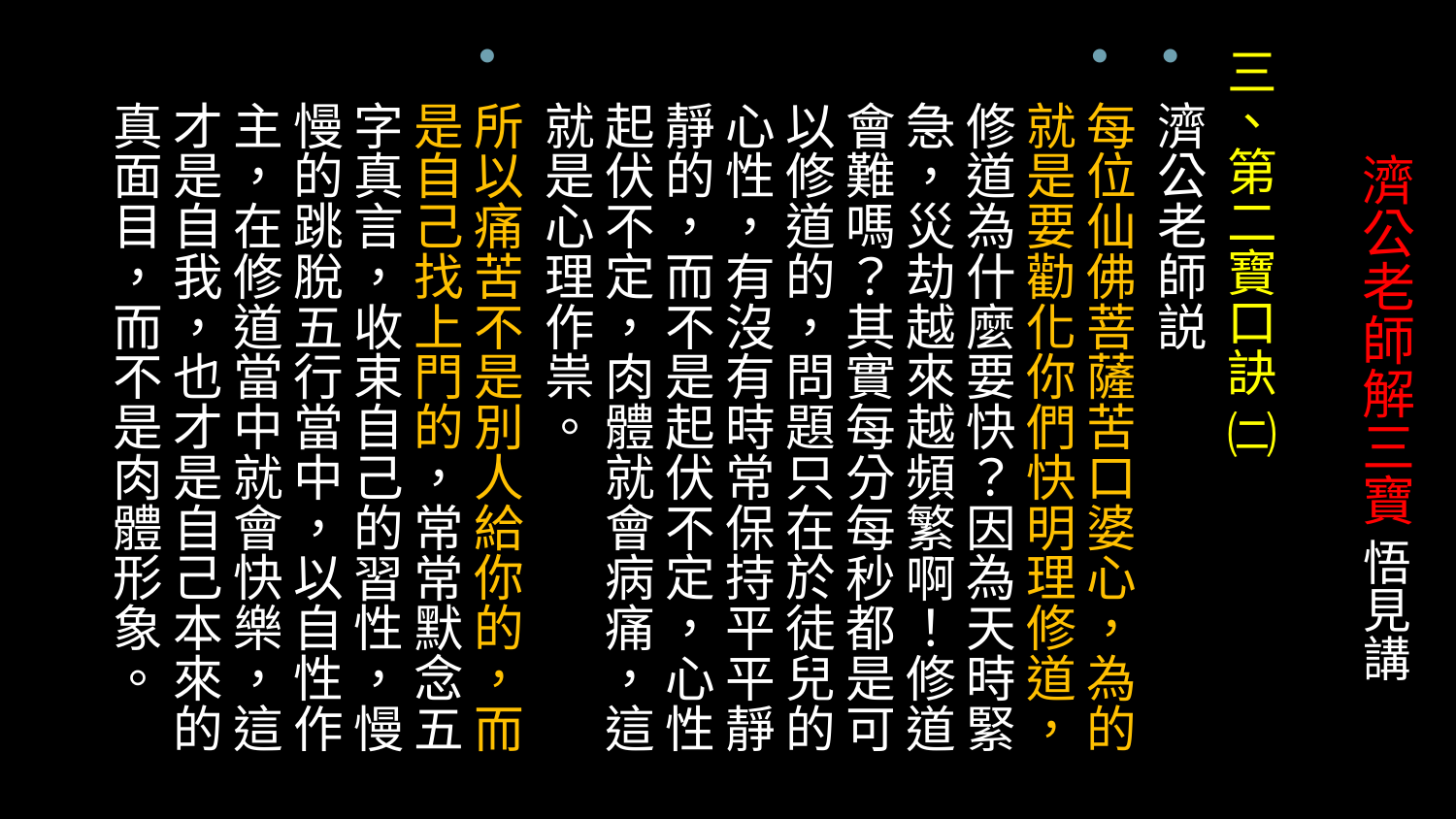

三、第二寶口訣 ㈡
濟公老師説
每位仙佛菩薩苦口婆心，為的就是要勸化你們快明理修道，修道為什麼要快？因為天時緊急，災劫越來越頻繁啊！修道會難嗎？其實每分每秒都是可以修道的，問題只在於徒兒的心性，有沒有時常保持平平靜靜的，而不是起伏不定，心性起伏不定，肉體就會病痛，這就是心理作祟。
所以痛苦不是別人給你的，而是自己找上門的，常常默念五字真言，收束自己的習性，慢慢的跳脫五行當中，以自性作主，在修道當中就會快樂，這才是自我，也才是自己本來的真面目，而不是肉體形象。

# 濟公老師解三寶 悟見講